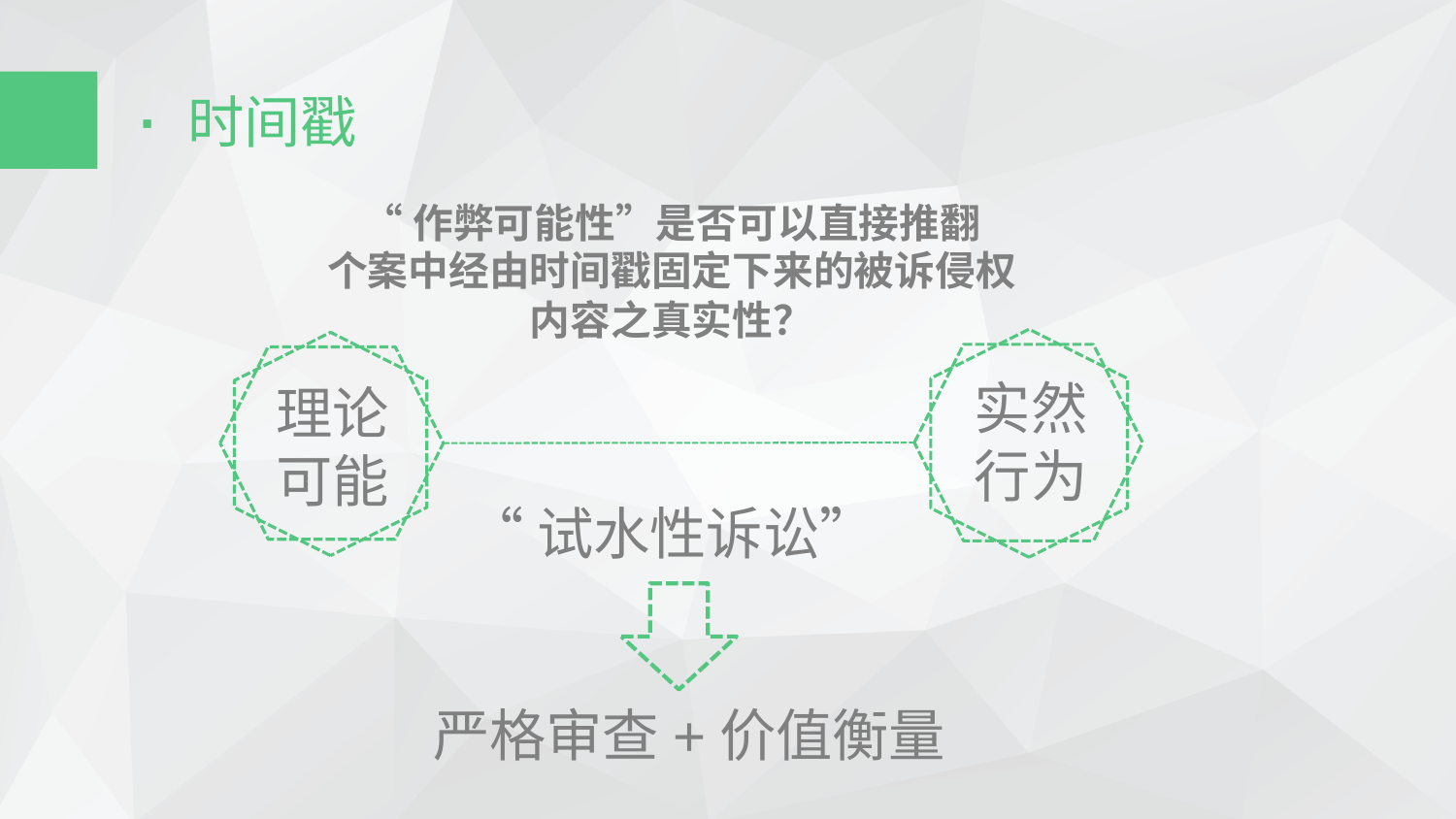

· 时间戳
“作弊可能性”是否可以直接推翻
个案中经由时间戳固定下来的被诉侵权
内容之真实性？

实然
行为
理论
可能
“试水性诉讼”

严格审查+价值衡量